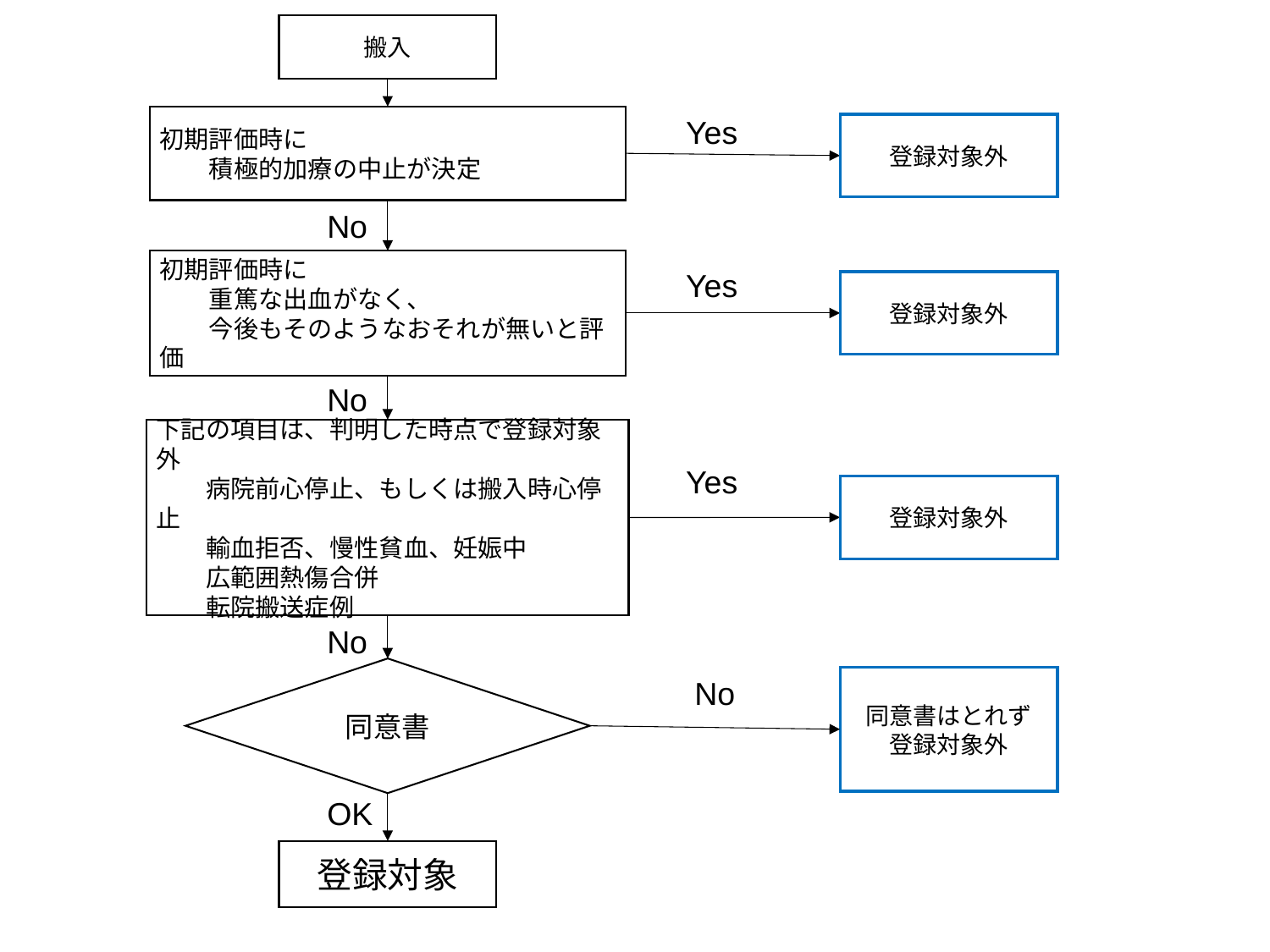

搬入
初期評価時に
　　積極的加療の中止が決定
Yes
登録対象外
No
初期評価時に
　　重篤な出血がなく、
　　今後もそのようなおそれが無いと評価
Yes
登録対象外
No
下記の項目は、判明した時点で登録対象外
　　病院前心停止、もしくは搬入時心停止
　　輸血拒否、慢性貧血、妊娠中
　　広範囲熱傷合併
　　転院搬送症例
Yes
登録対象外
No
同意書
同意書はとれず
登録対象外
No
OK
登録対象